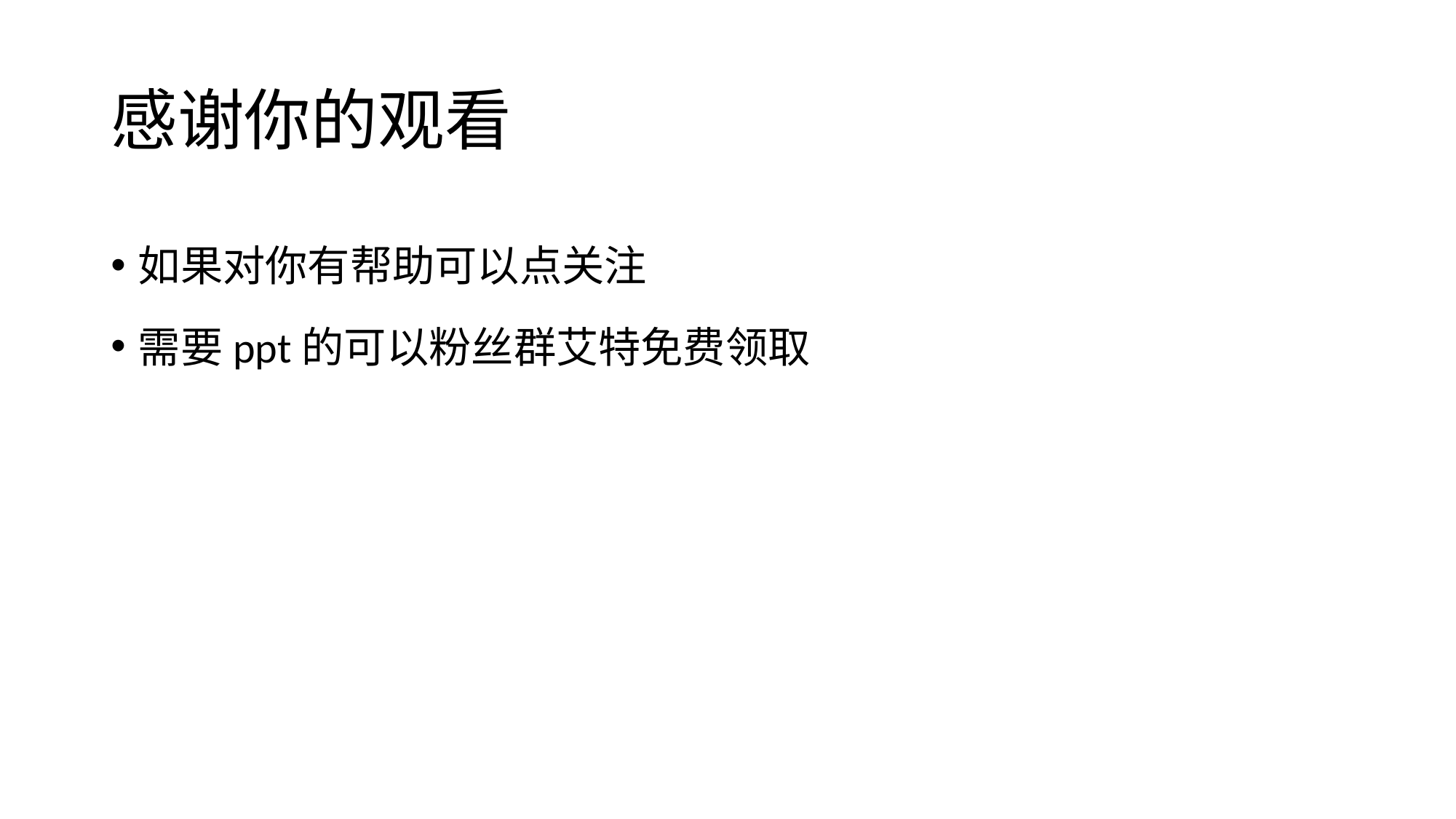

# 感谢你的观看
如果对你有帮助可以点关注
需要ppt的可以粉丝群艾特免费领取